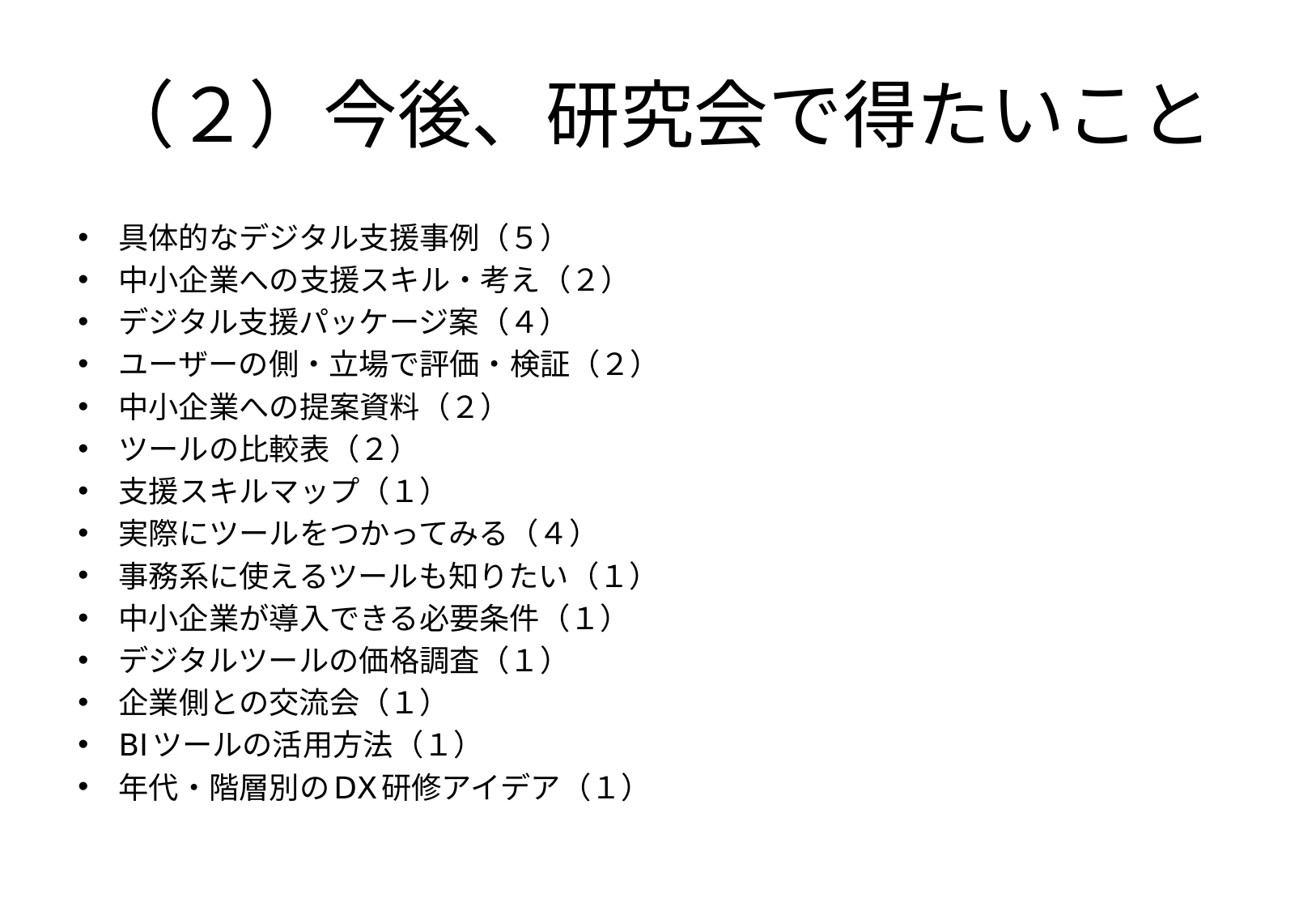

# （２）今後、研究会で得たいこと
具体的なデジタル支援事例（５）
中小企業への支援スキル・考え（２）
デジタル支援パッケージ案（４）
ユーザーの側・立場で評価・検証（２）
中小企業への提案資料（２）
ツールの比較表（２）
支援スキルマップ（１）
実際にツールをつかってみる（４）
事務系に使えるツールも知りたい（１）
中小企業が導入できる必要条件（１）
デジタルツールの価格調査（１）
企業側との交流会（１）
BIツールの活用方法（１）
年代・階層別のDX研修アイデア（１）